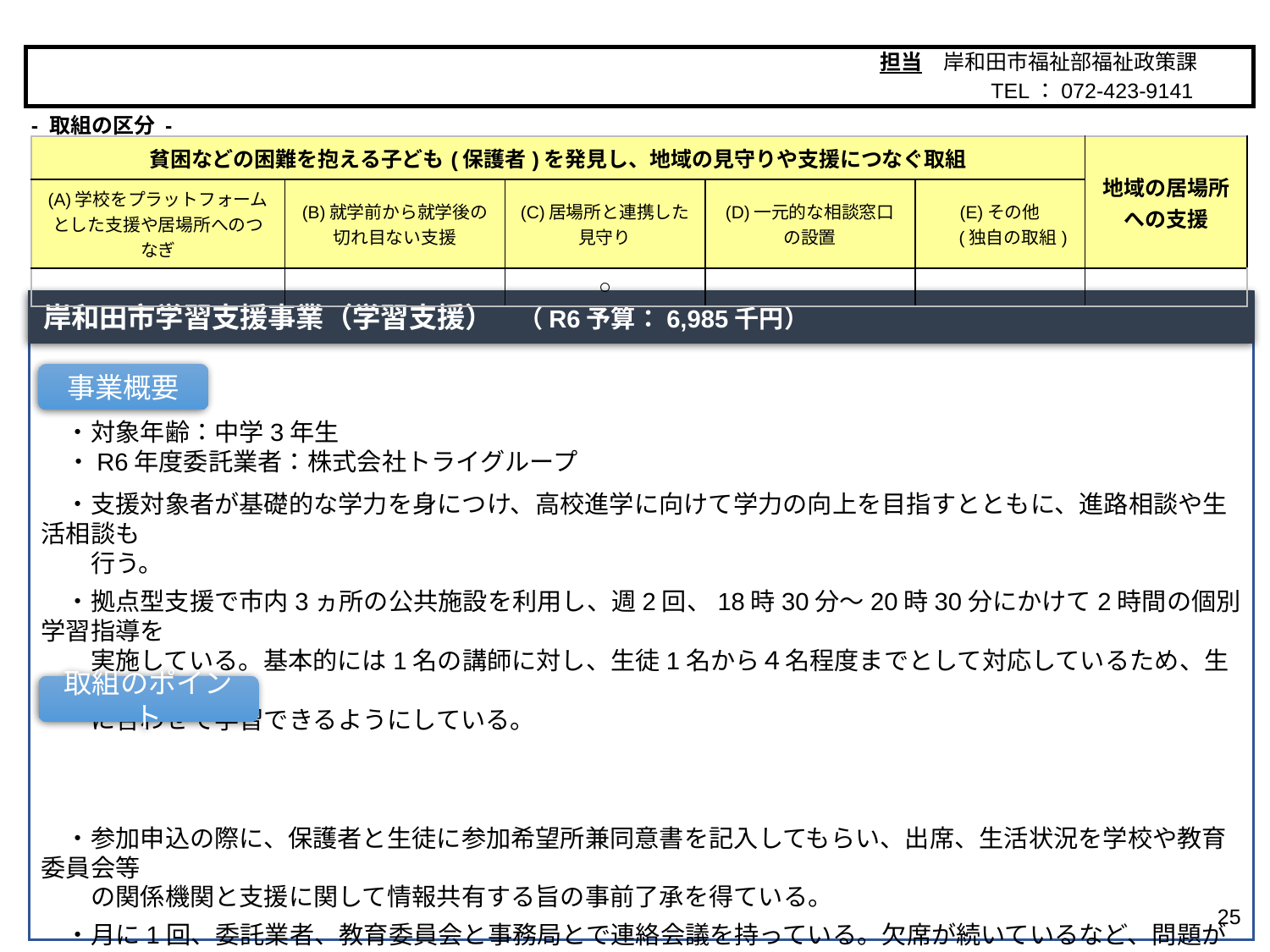

担当　岸和田市福祉部福祉政策課
　　　　　TEL：072-423-9141

岸和田市
- 取組の区分 -
| 貧困などの困難を抱える子ども(保護者)を発見し、地域の見守りや支援につなぐ取組 |  |  |  |  | 地域の居場所 への支援 |
| --- | --- | --- | --- | --- | --- |
| (A)学校をプラットフォームとした支援や居場所へのつなぎ | (B)就学前から就学後の 切れ目ない支援 | (C)居場所と連携した 見守り | (D)一元的な相談窓口 の設置 | (E)その他 　 (独自の取組) |  |
|  |  | ○ |  |  |  |
岸和田市学習支援事業（学習支援）　（R6予算：6,985千円）

　・対象年齢：中学3年生
　・R6年度委託業者：株式会社トライグループ

　・支援対象者が基礎的な学力を身につけ、高校進学に向けて学力の向上を目指すとともに、進路相談や生活相談も
　　行う。

　・拠点型支援で市内3ヵ所の公共施設を利用し、週2回、18時30分～20時30分にかけて2時間の個別学習指導を
　　実施している。基本的には1名の講師に対し、生徒1名から４名程度までとして対応しているため、生徒の学力や状態
　　に合わせて学習できるようにしている。

　・参加申込の際に、保護者と生徒に参加希望所兼同意書を記入してもらい、出席、生活状況を学校や教育委員会等
　　の関係機関と支援に関して情報共有する旨の事前了承を得ている。

　・月に1回、委託業者、教育委員会と事務局とで連絡会議を持っている。欠席が続いているなど、問題が報告された
　　生徒については家庭環境の把握、登校状況の確認を進め、適切な支援につなげる。

事業概要
取組のポイント
25